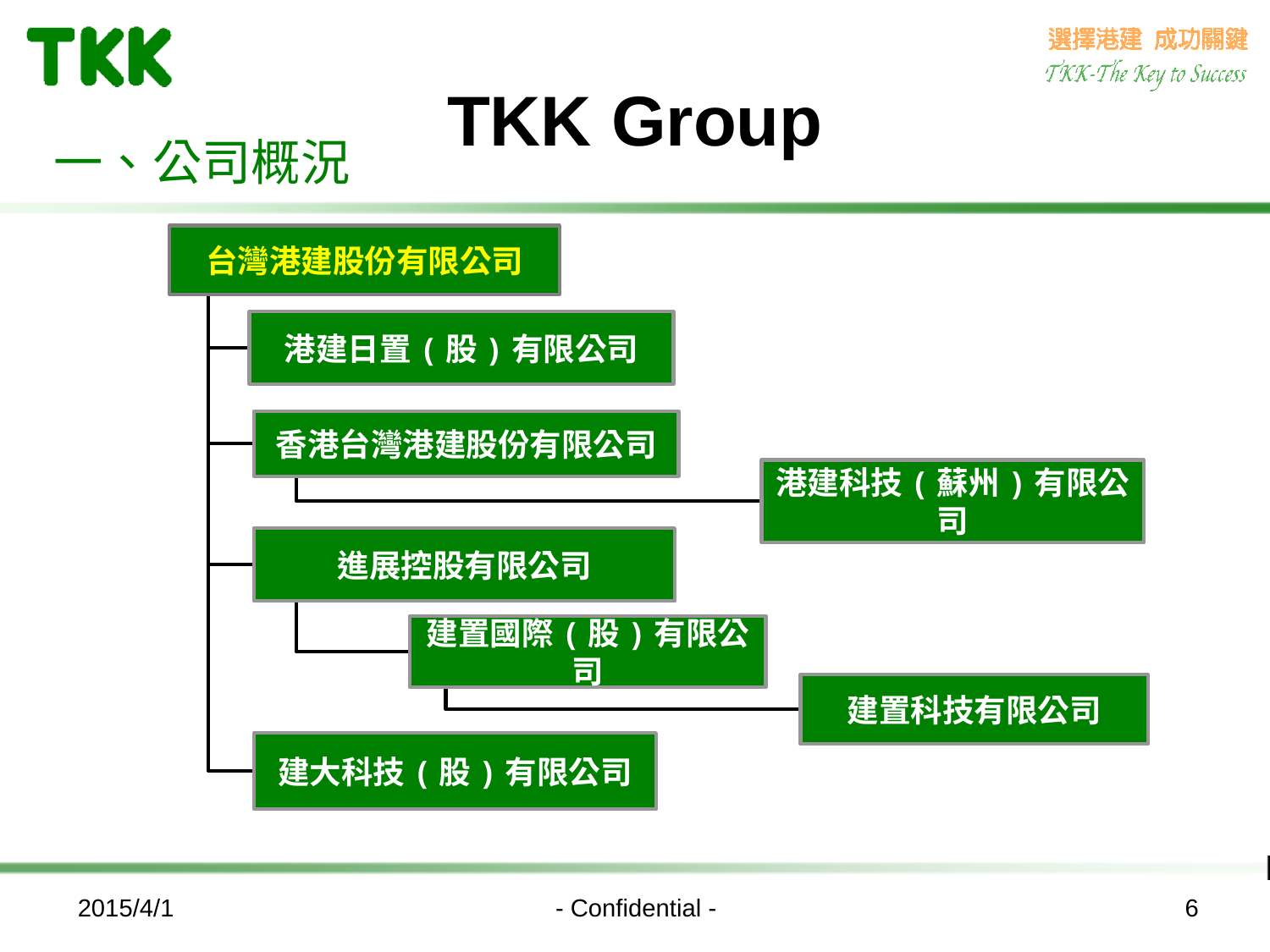

# TKK Group
一、公司概況
台灣港建股份有限公司
港建日置(股)有限公司
香港台灣港建股份有限公司
港建科技(蘇州)有限公司
進展控股有限公司
建置國際(股)有限公司
建置科技有限公司
建大科技(股)有限公司
2015/4/1
- Confidential -

6